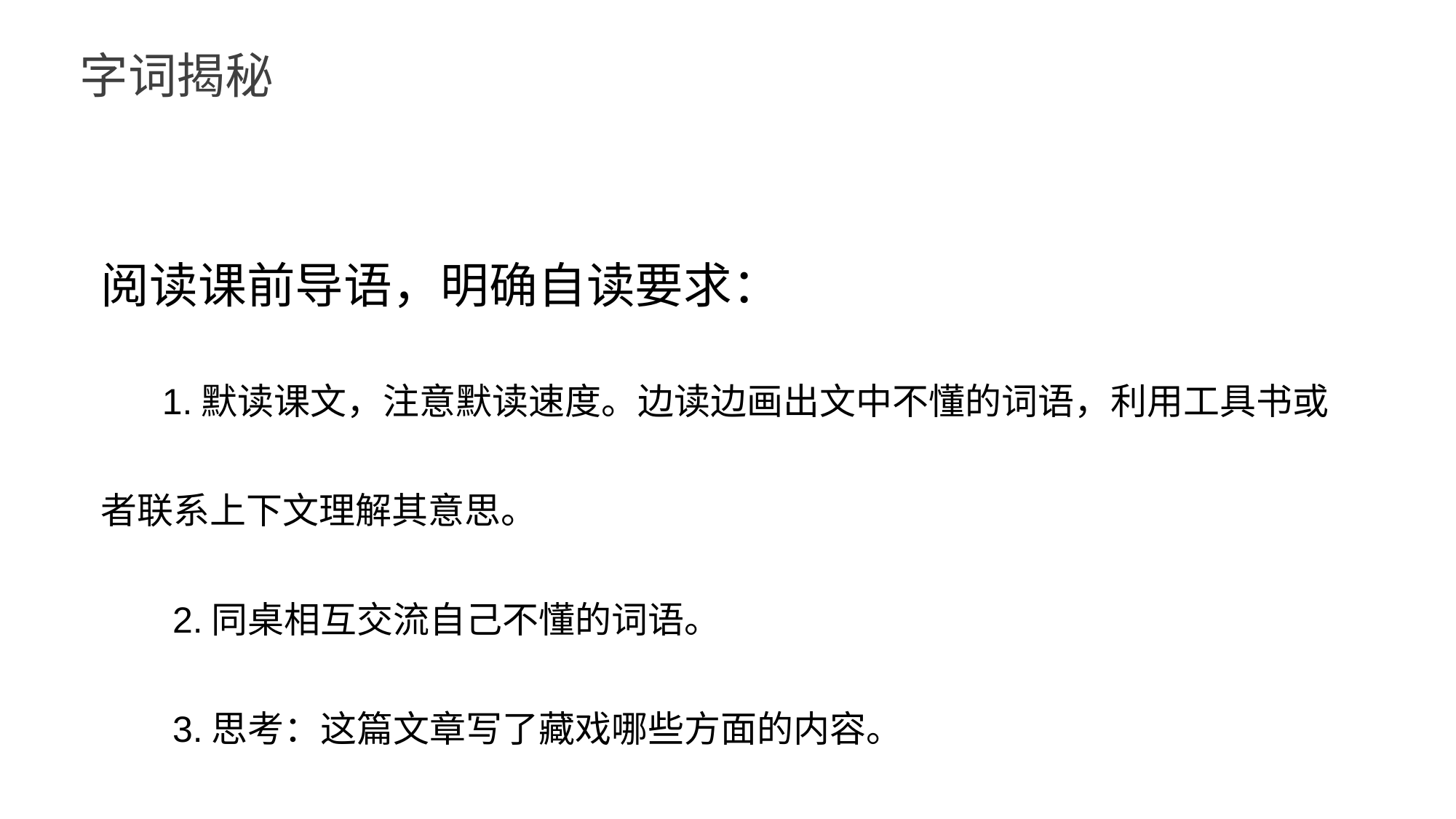

字词揭秘
阅读课前导语，明确自读要求：
      1.默读课文，注意默读速度。边读边画出文中不懂的词语，利用工具书或者联系上下文理解其意思。
       2.同桌相互交流自己不懂的词语。
       3.思考：这篇文章写了藏戏哪些方面的内容。